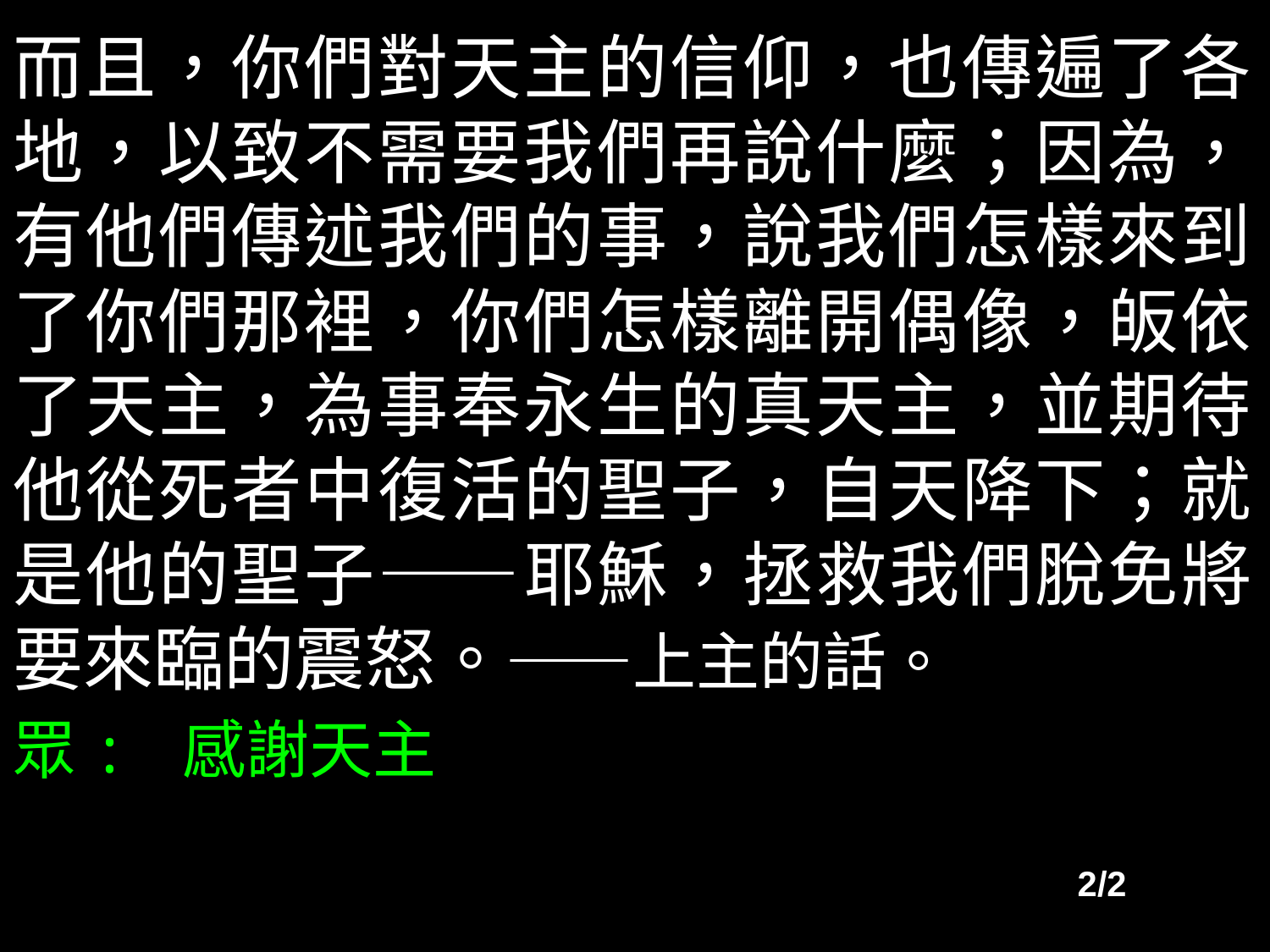

而且，你們對天主的信仰，也傳遍了各地，以致不需要我們再說什麼；因為，有他們傳述我們的事，說我們怎樣來到了你們那裡，你們怎樣離開偶像，皈依了天主，為事奉永生的真天主，並期待他從死者中復活的聖子，自天降下；就是他的聖子——耶穌，拯救我們脫免將要來臨的震怒。——上主的話。
眾: 感謝天主

2/2